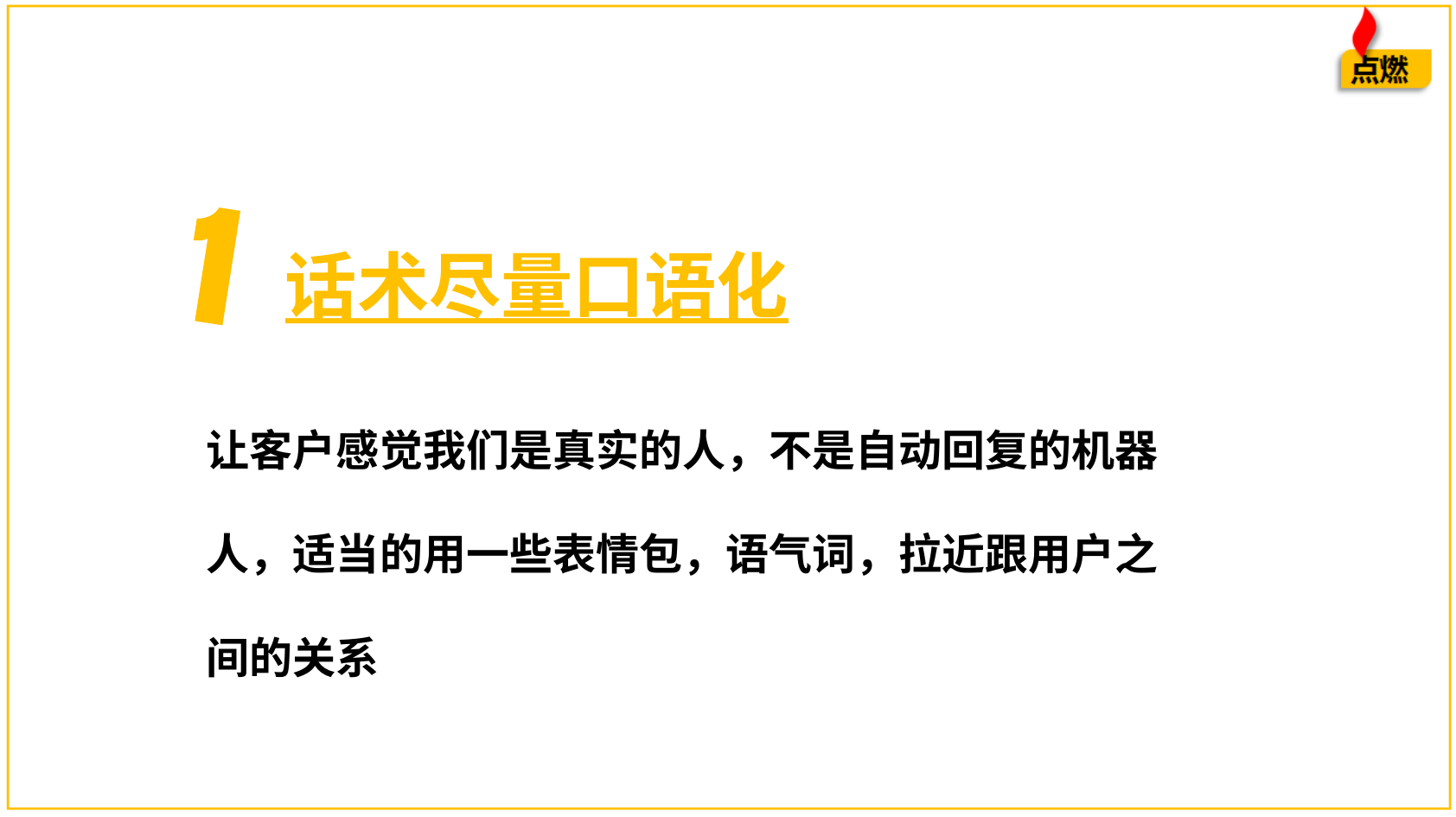

通过品牌私域流量运营，达到：
1
话术尽量口语化
让客户感觉我们是真实的人，不是自动回复的机器人，适当的用一些表情包，语气词，拉近跟用户之间的关系